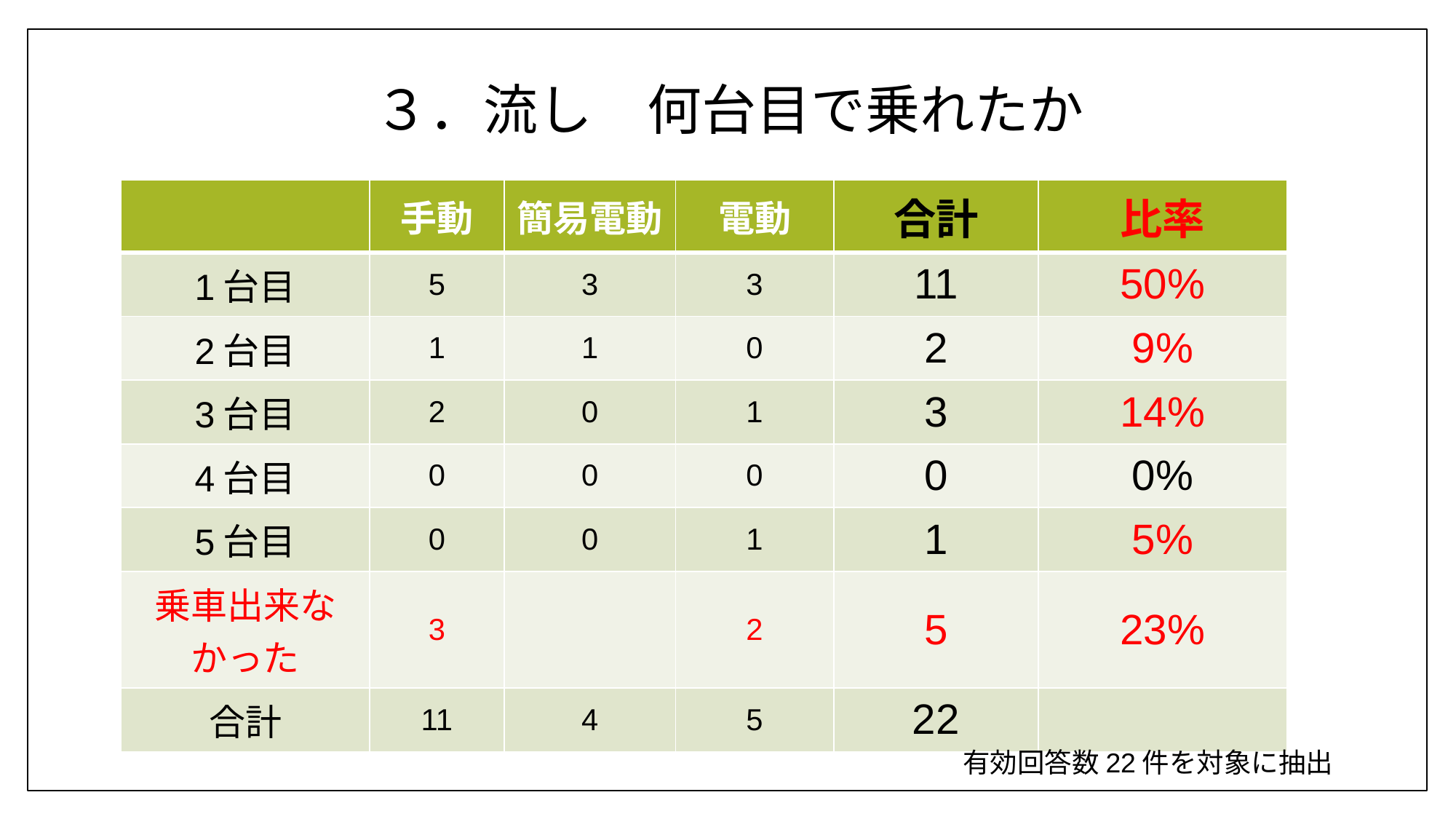

# ３．流し　何台目で乗れたか
|  | 手動 | 簡易電動 | 電動 | 合計 | 比率 |
| --- | --- | --- | --- | --- | --- |
| 1台目 | 5 | 3 | 3 | 11 | 50% |
| 2台目 | 1 | 1 | 0 | 2 | 9% |
| 3台目 | 2 | 0 | 1 | 3 | 14% |
| 4台目 | 0 | 0 | 0 | 0 | 0% |
| 5台目 | 0 | 0 | 1 | 1 | 5% |
| 乗車出来なかった | 3 |  | 2 | 5 | 23% |
| 合計 | 11 | 4 | 5 | 22 |  |
有効回答数22件を対象に抽出